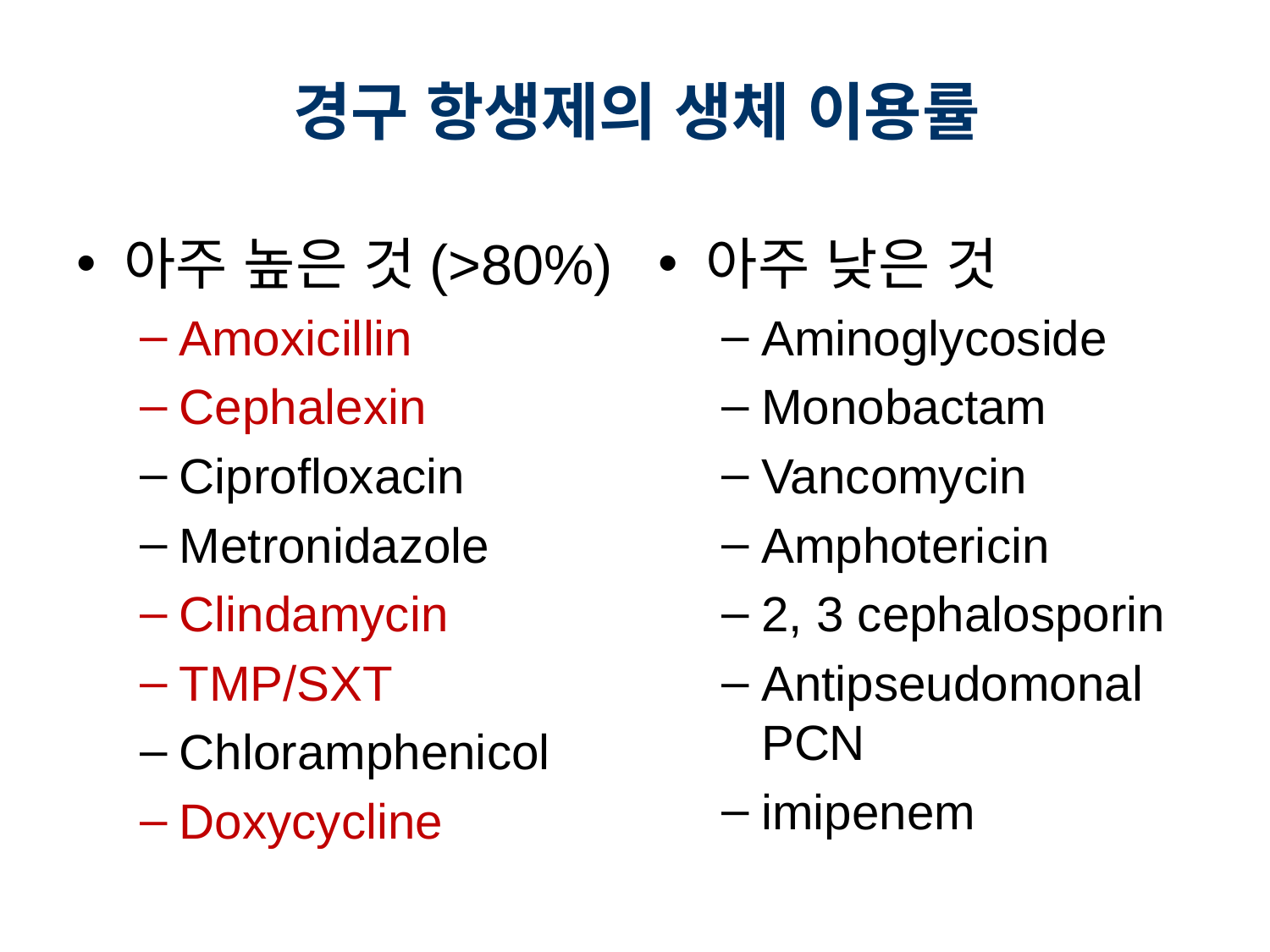

# 경구 항생제의 생체 이용률
아주 높은 것(>80%)
Amoxicillin
Cephalexin
Ciprofloxacin
Metronidazole
Clindamycin
TMP/SXT
Chloramphenicol
Doxycycline

아주 낮은 것
Aminoglycoside
Monobactam
Vancomycin
Amphotericin
2, 3 cephalosporin
Antipseudomonal PCN
imipenem